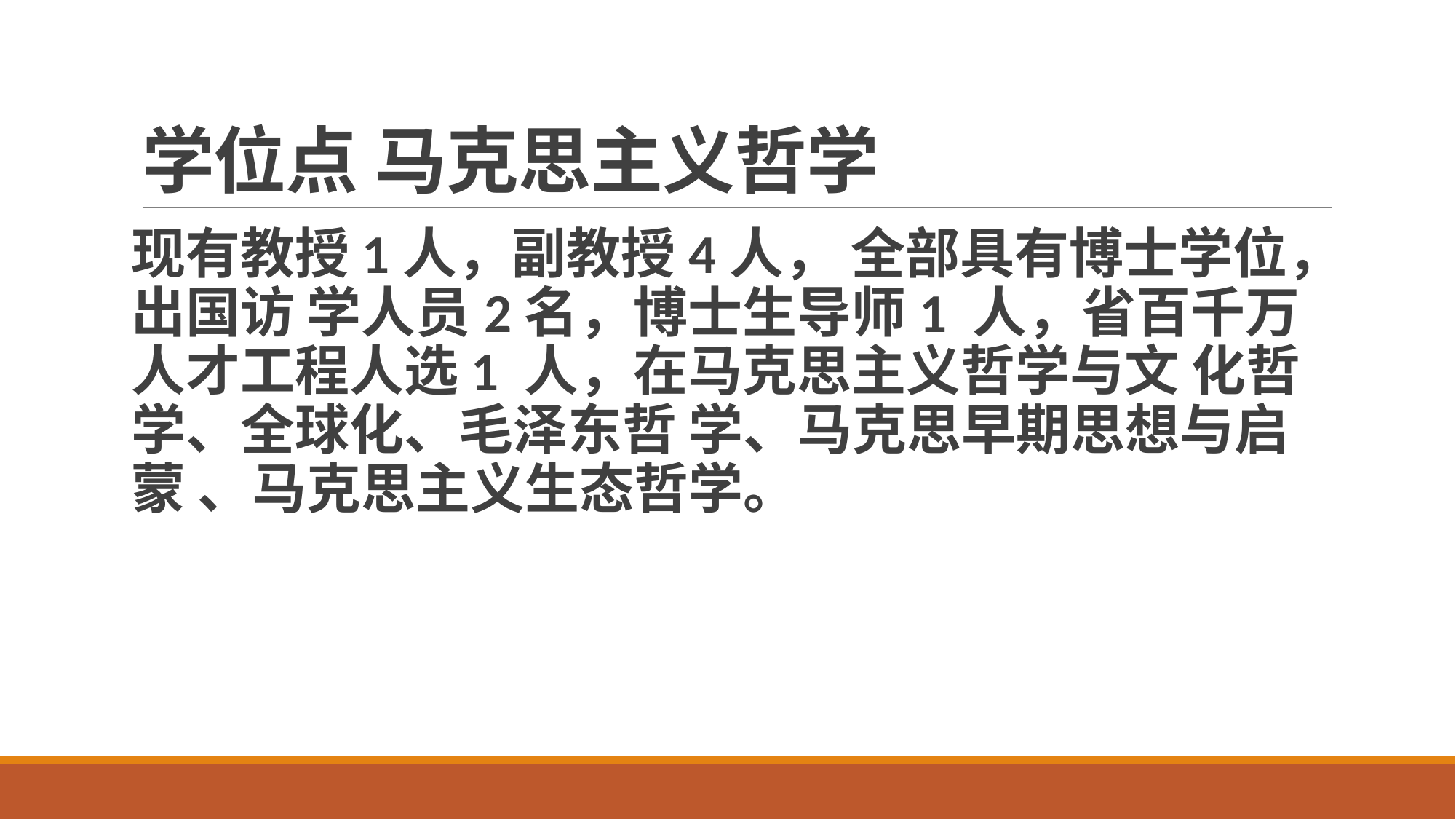

# 学位点 马克思主义哲学
现有教授1人，副教授4人， 全部具有博士学位，出国访 学人员2名，博士生导师1 人，省百千万人才工程人选1 人，在马克思主义哲学与文 化哲学、全球化、毛泽东哲 学、马克思早期思想与启蒙 、马克思主义生态哲学。